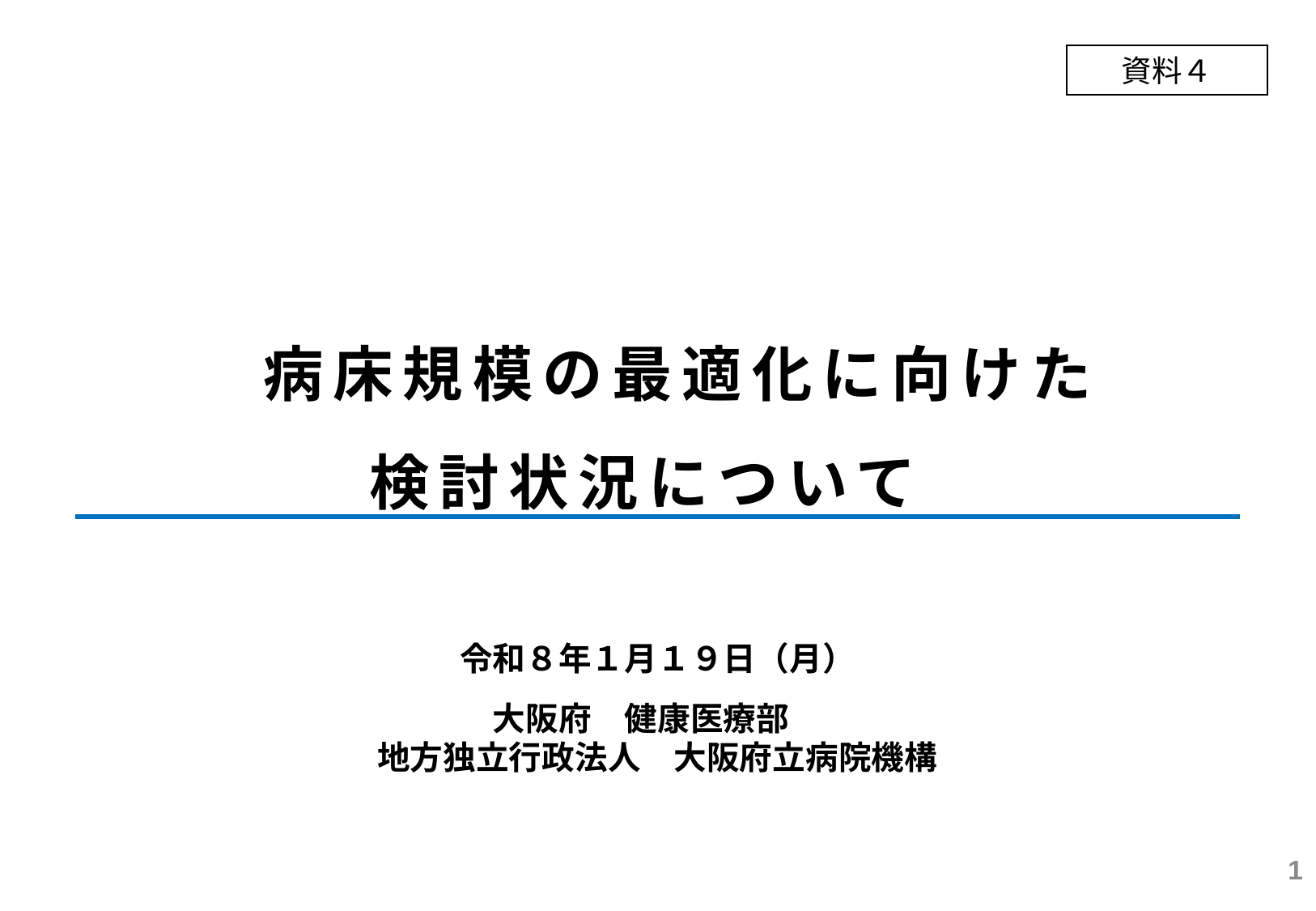

資料４
病床規模の最適化に向けた
検討状況について
令和８年１月１９日（月）

大阪府　健康医療部
地方独立行政法人　大阪府立病院機構
1